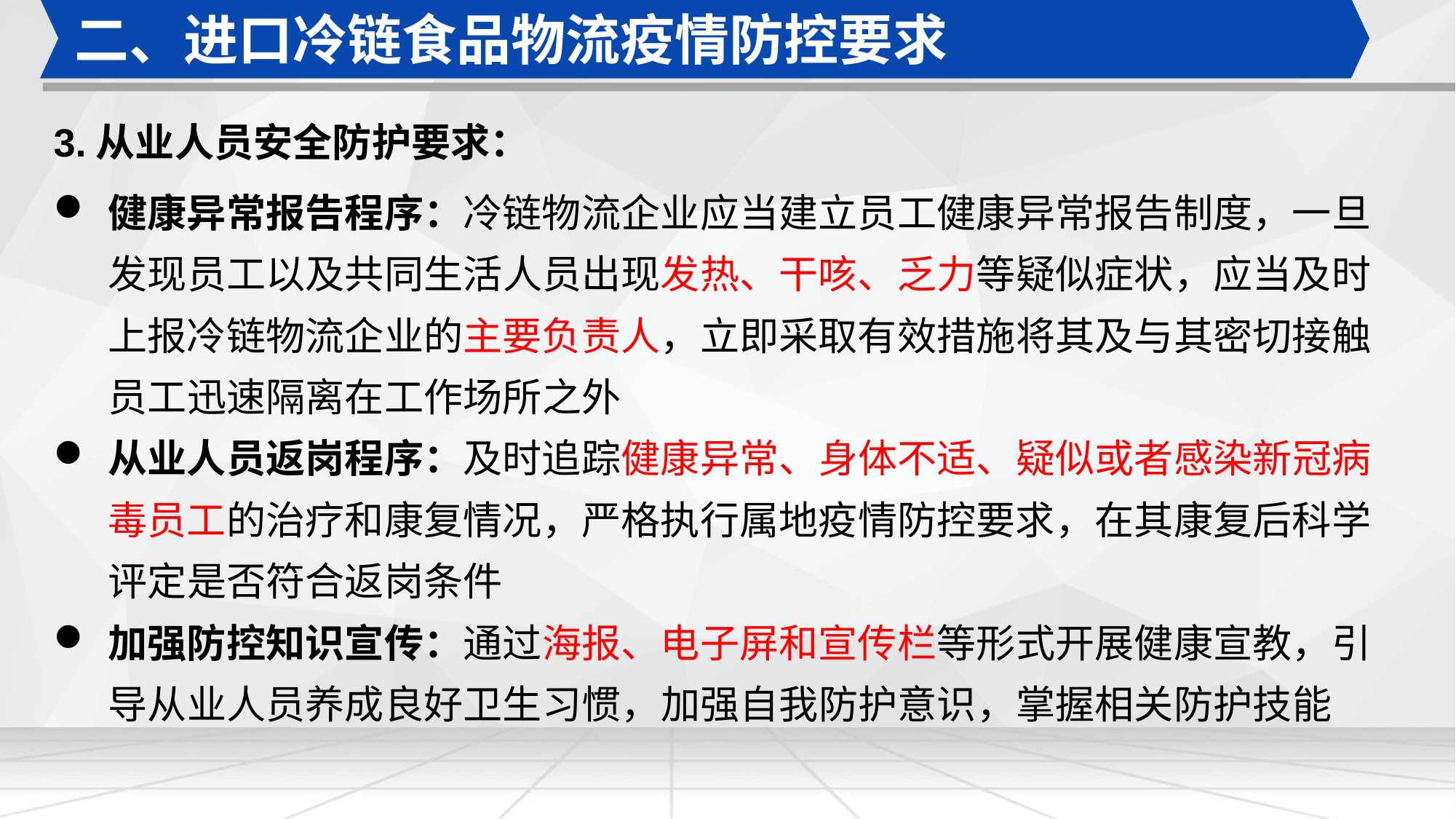

二、进口冷链食品物流疫情防控要求

3.从业人员安全防护要求：
健康异常报告程序：冷链物流企业应当建立员工健康异常报告制度，一旦发现员工以及共同生活人员出现发热、干咳、乏力等疑似症状，应当及时上报冷链物流企业的主要负责人，立即采取有效措施将其及与其密切接触员工迅速隔离在工作场所之外
从业人员返岗程序：及时追踪健康异常、身体不适、疑似或者感染新冠病毒员工的治疗和康复情况，严格执行属地疫情防控要求，在其康复后科学评定是否符合返岗条件
加强防控知识宣传：通过海报、电子屏和宣传栏等形式开展健康宣教，引导从业人员养成良好卫生习惯，加强自我防护意识，掌握相关防护技能